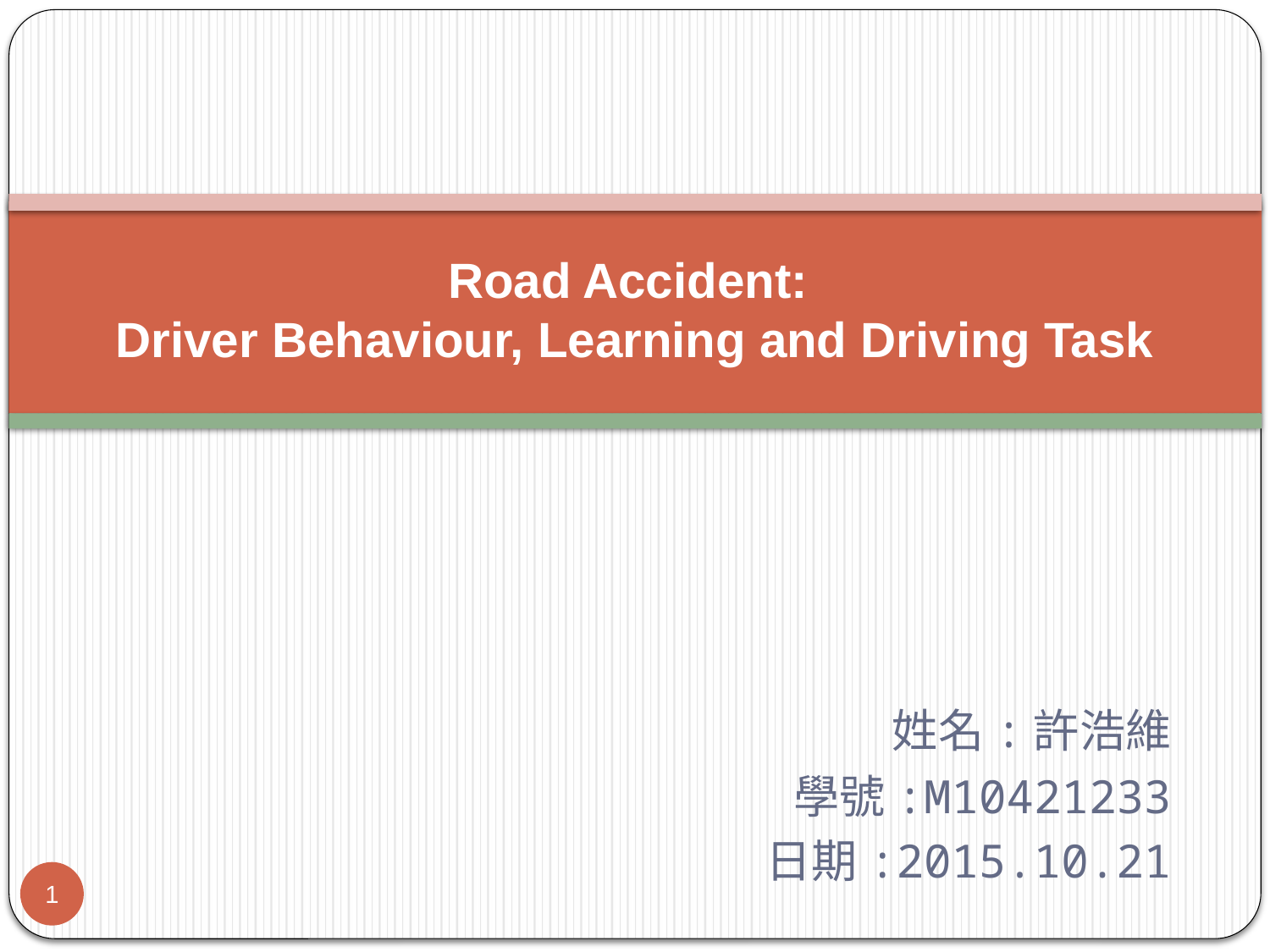

# Road Accident: Driver Behaviour, Learning and Driving Task
姓名:許浩維
學號:M10421233
日期:2015.10.21
1